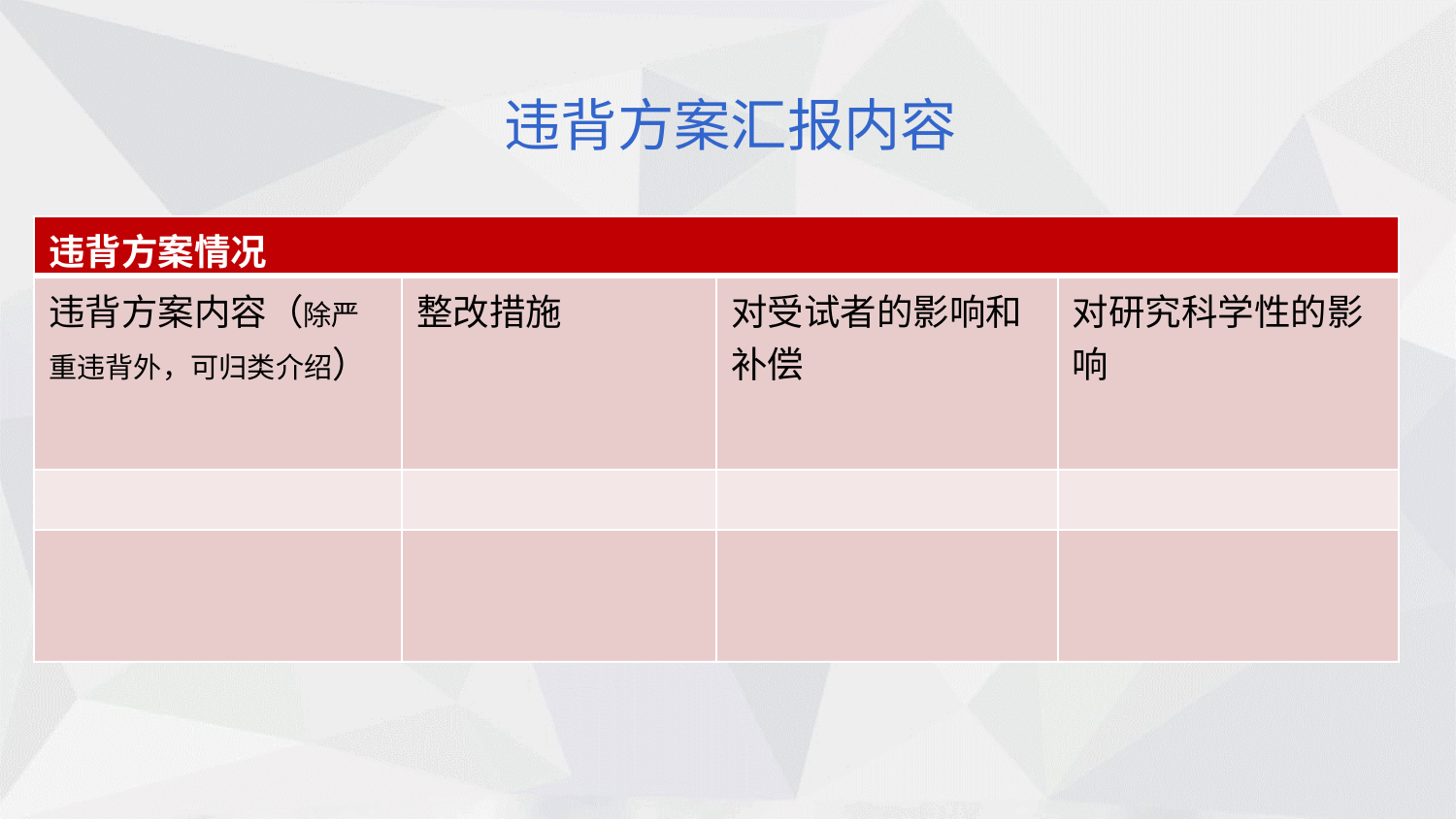

违背方案汇报内容

| 违背方案情况 |  |  |  |
| --- | --- | --- | --- |
| 违背方案内容（除严重违背外，可归类介绍） | 整改措施 | 对受试者的影响和补偿 | 对研究科学性的影响 |
|  |  |  |  |
|  |  |  |  |
二、